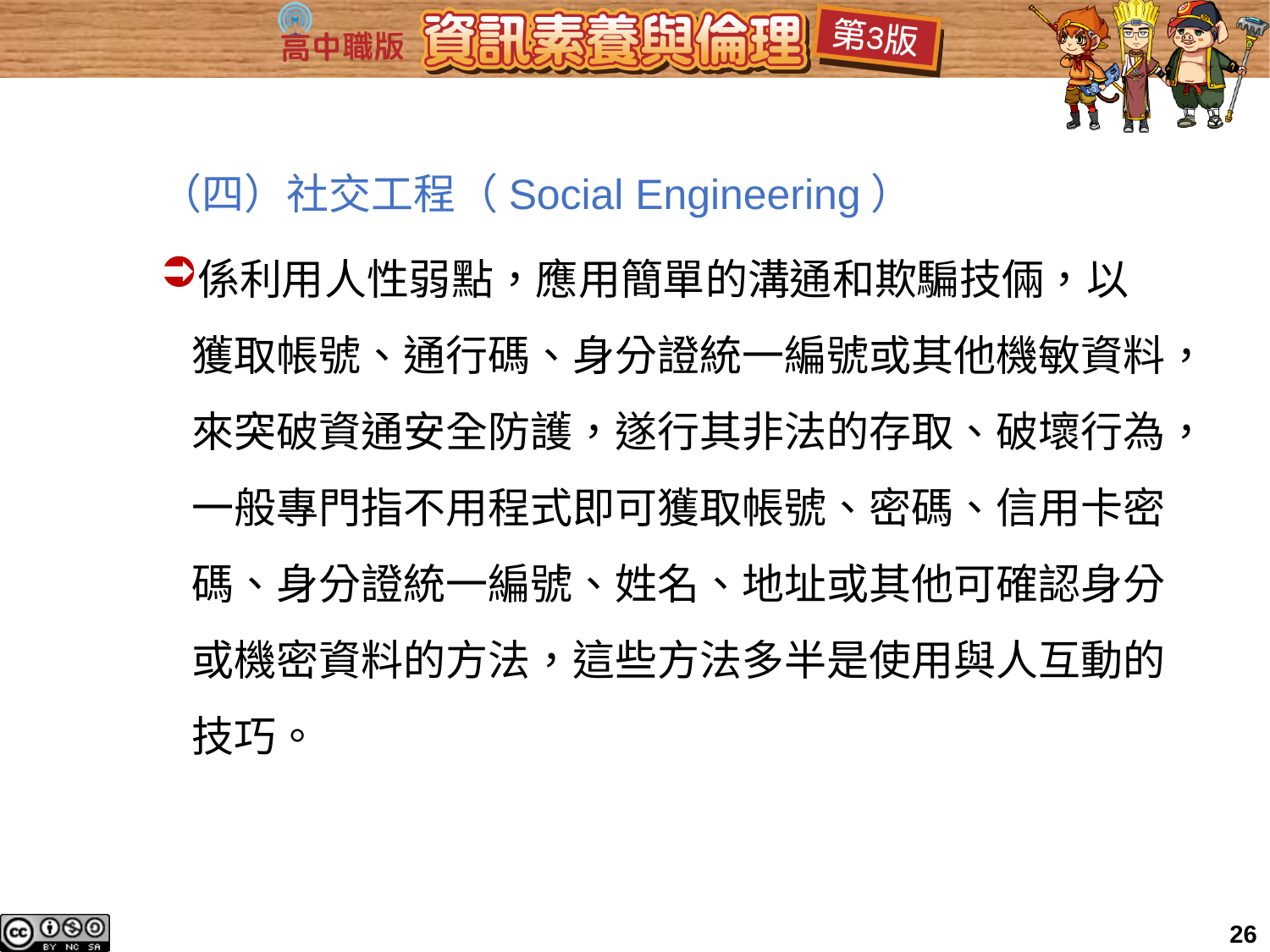

（四）社交工程（Social Engineering）
係利用人性弱點，應用簡單的溝通和欺騙技倆，以獲取帳號、通行碼、身分證統一編號或其他機敏資料，來突破資通安全防護，遂行其非法的存取、破壞行為，一般專門指不用程式即可獲取帳號、密碼、信用卡密碼、身分證統一編號、姓名、地址或其他可確認身分或機密資料的方法，這些方法多半是使用與人互動的技巧。
26